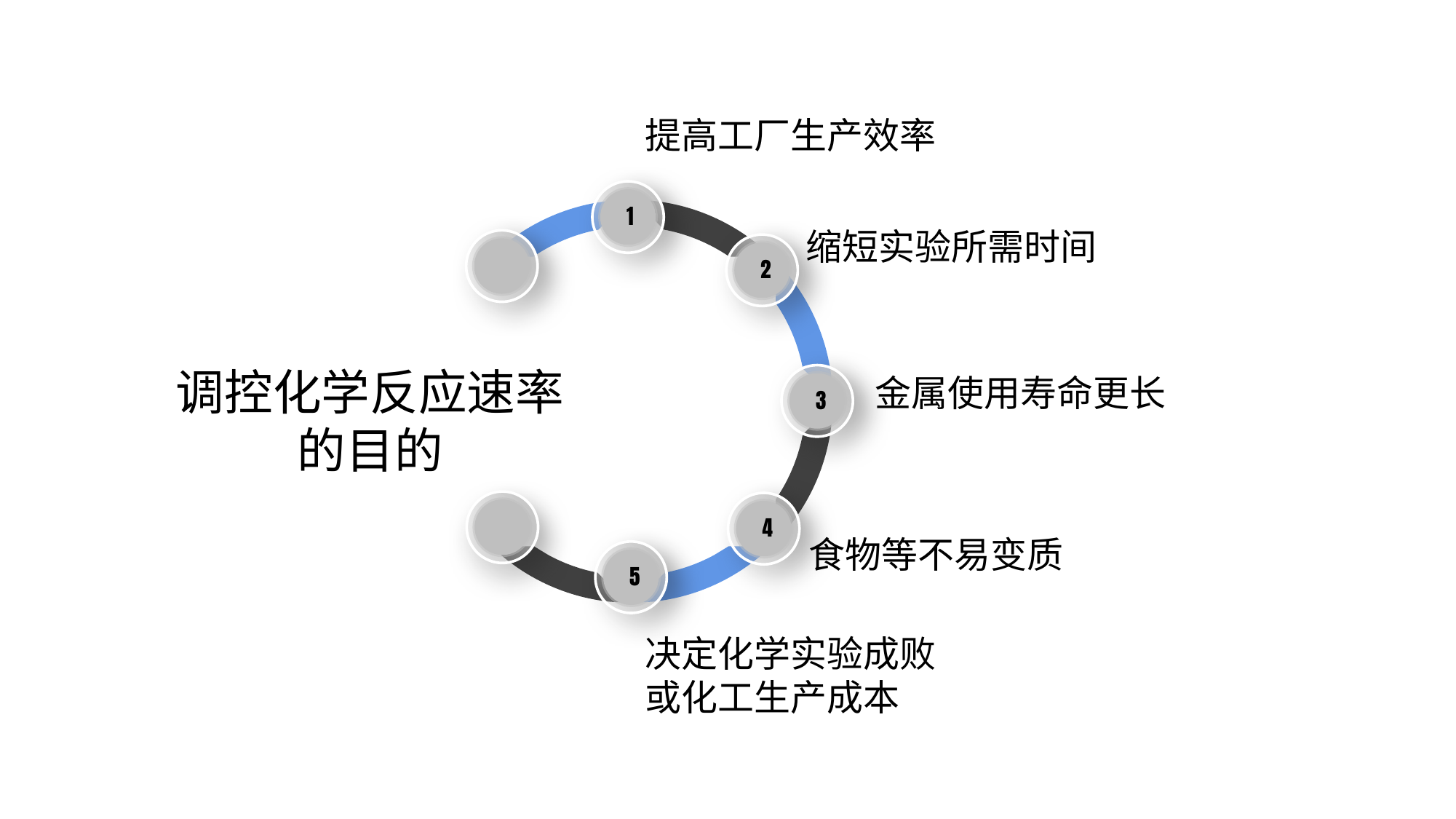

#
提高工厂生产效率

1

缩短实验所需时间

2

调控化学反应速率的目的

3
金属使用寿命更长

4

食物等不易变质

5

决定化学实验成败或化工生产成本